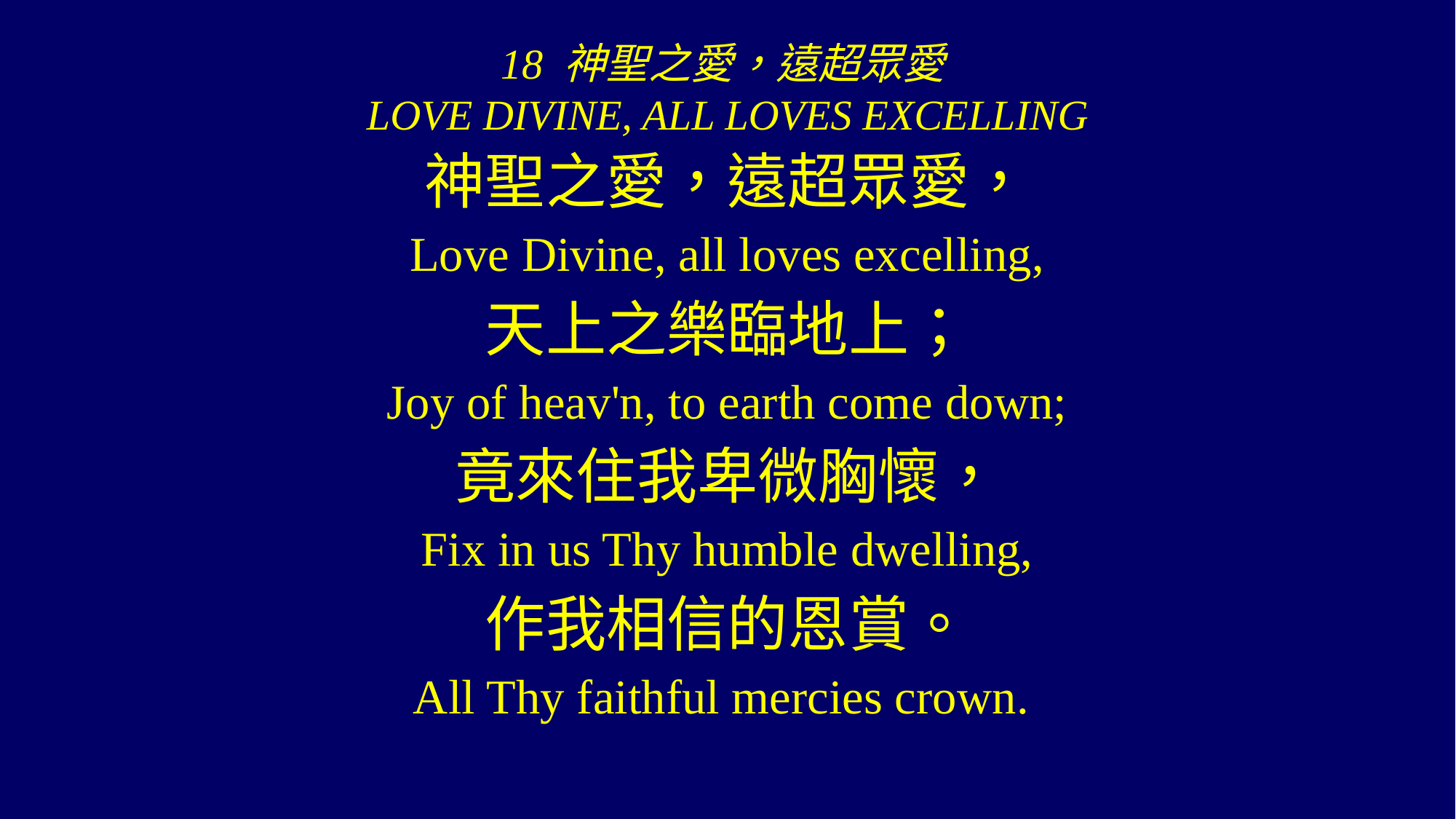

18 神聖之愛，遠超眾愛
LOVE DIVINE, ALL LOVES EXCELLING
神聖之愛，遠超眾愛，
Love Divine, all loves excelling,
天上之樂臨地上；
Joy of heav'n, to earth come down;
竟來住我卑微胸懷，
Fix in us Thy humble dwelling,
作我相信的恩賞。
All Thy faithful mercies crown.